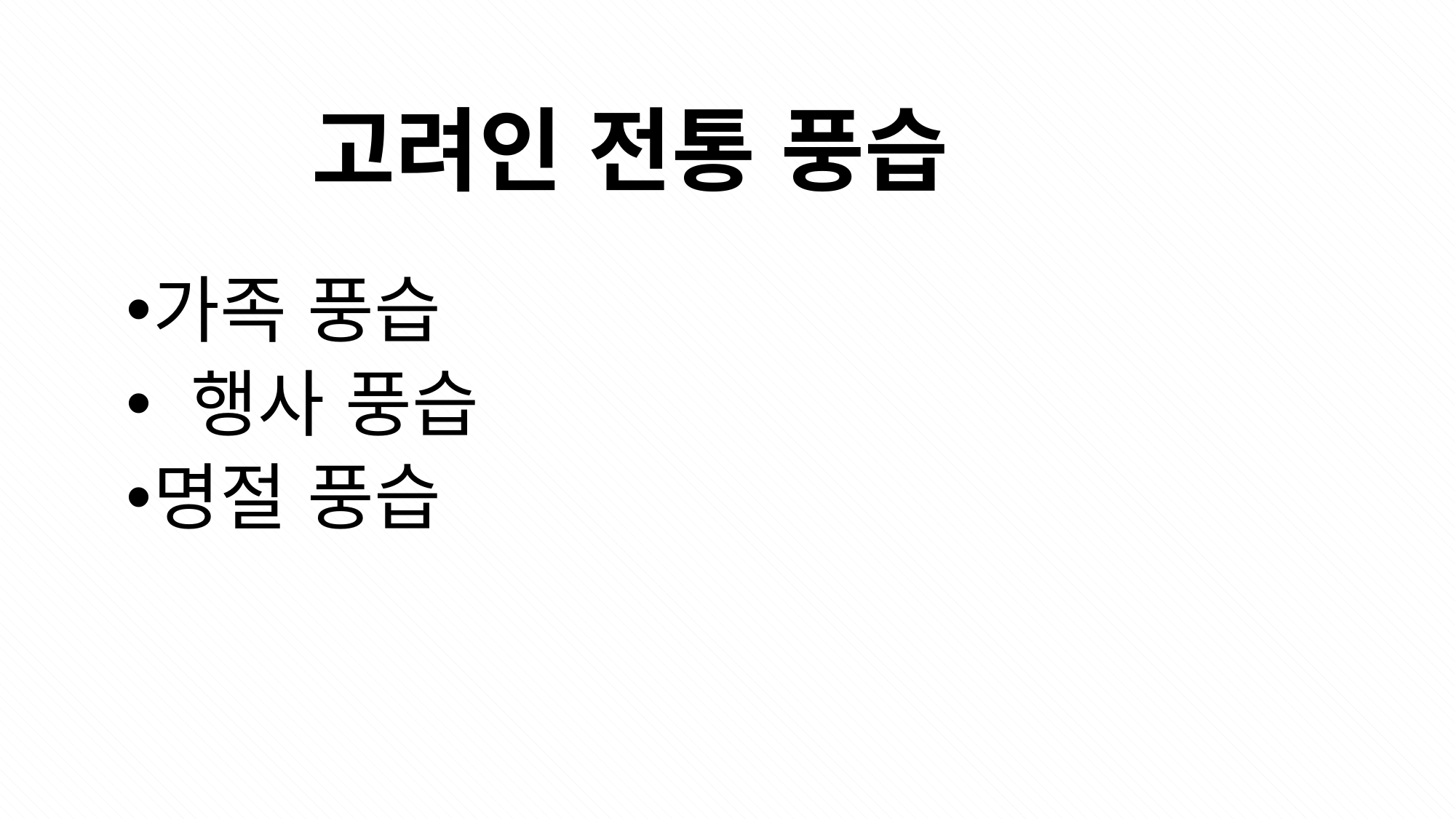

# 고려인 전통 풍습
가족 풍습
 행사 풍습
명절 풍습